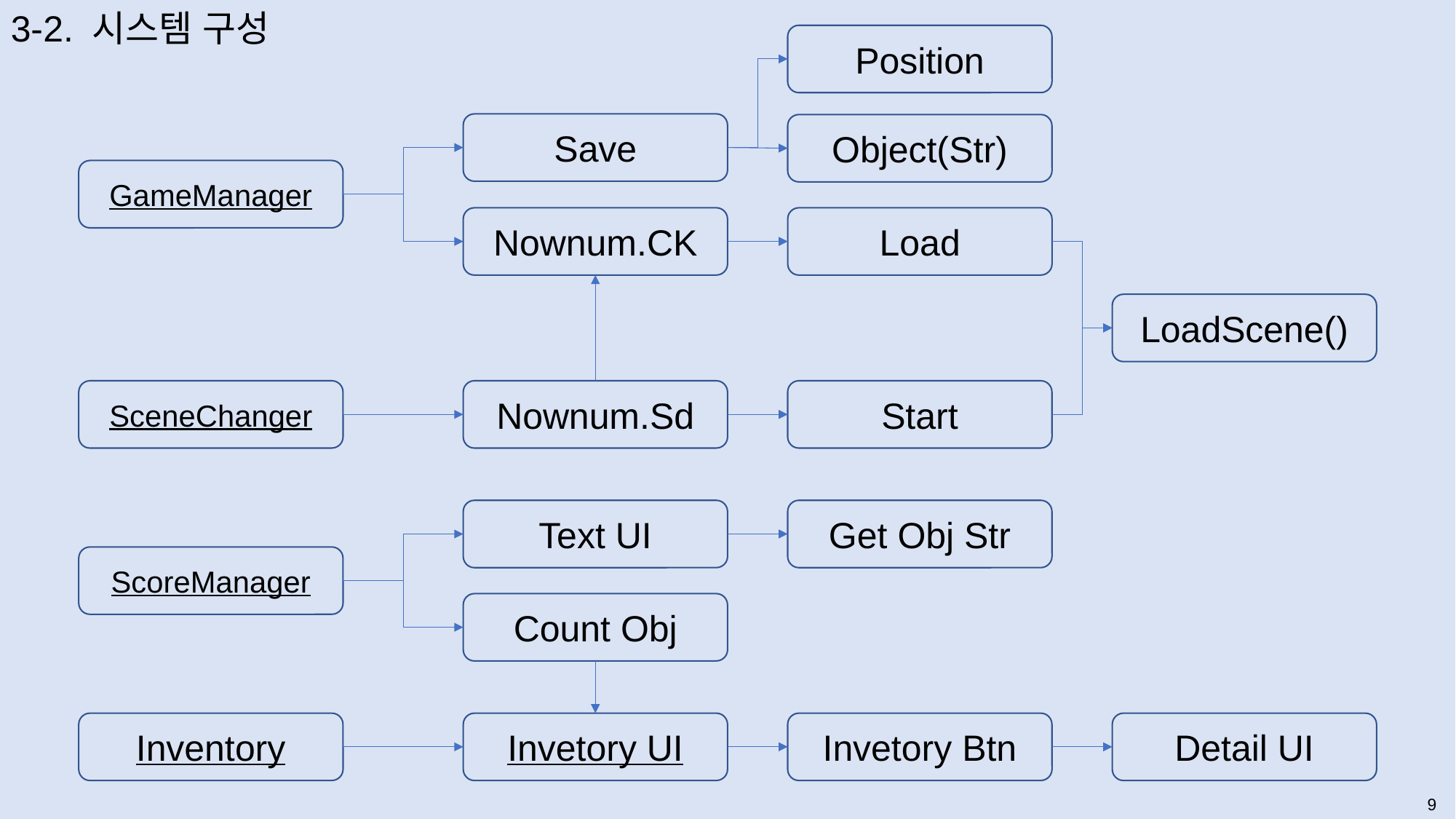

3-2. 시스템 구성
Position
Save
Object(Str)
GameManager
Nownum.CK
Load
LoadScene()
SceneChanger
Nownum.Sd
Start
Text UI
Get Obj Str
ScoreManager
Count Obj
Inventory
Invetory UI
Invetory Btn
Detail UI
9